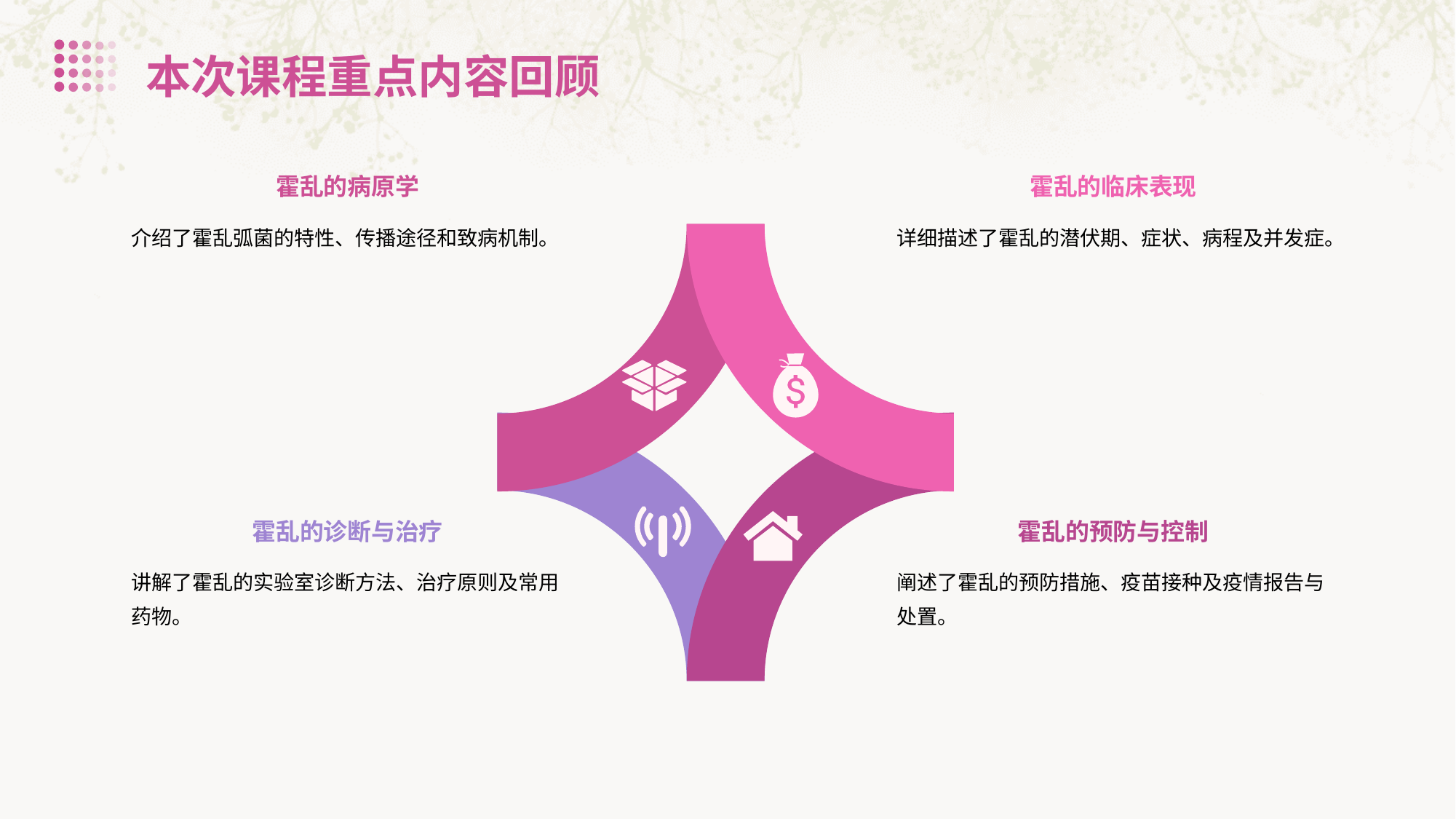

本次课程重点内容回顾

霍乱的病原学
霍乱的临床表现
介绍了霍乱弧菌的特性、传播途径和致病机制。
详细描述了霍乱的潜伏期、症状、病程及并发症。

霍乱的诊断与治疗
霍乱的预防与控制

讲解了霍乱的实验室诊断方法、治疗原则及常用药物。
阐述了霍乱的预防措施、疫苗接种及疫情报告与处置。